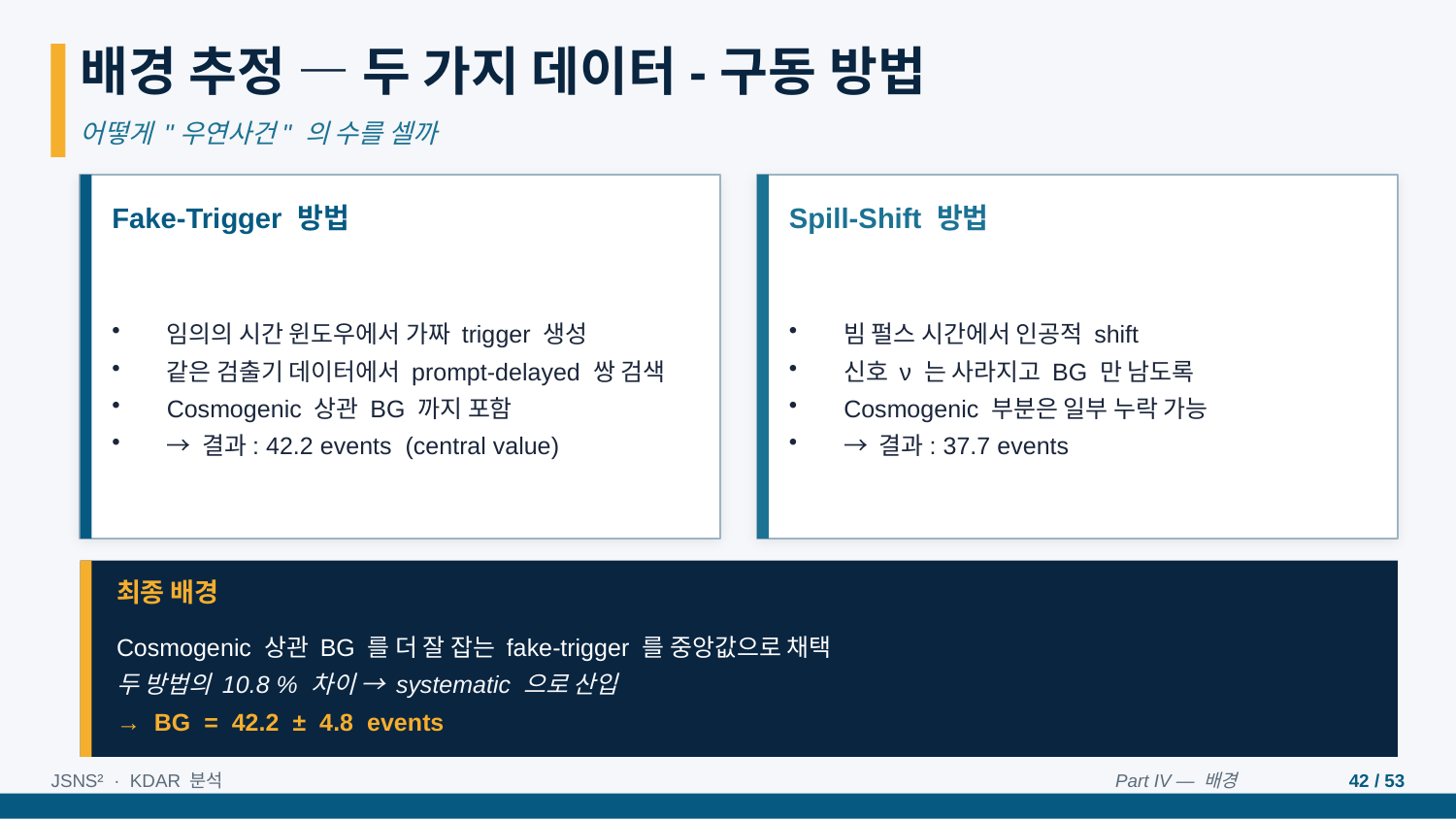

배경 추정 — 두 가지 데이터-구동 방법

어떻게 "우연사건" 의 수를 셀까

Fake-Trigger 방법
Spill-Shift 방법
임의의 시간 윈도우에서 가짜 trigger 생성
같은 검출기 데이터에서 prompt-delayed 쌍 검색
Cosmogenic 상관 BG 까지 포함
→ 결과: 42.2 events  (central value)
빔 펄스 시간에서 인공적 shift
신호 ν 는 사라지고 BG 만 남도록
Cosmogenic 부분은 일부 누락 가능
→ 결과: 37.7 events

최종 배경
Cosmogenic 상관 BG 를 더 잘 잡는 fake-trigger 를 중앙값으로 채택
두 방법의 10.8 % 차이 → systematic 으로 산입
→  BG  =  42.2  ±  4.8  events
JSNS²  ·  KDAR 분석
Part IV — 배경
42 / 53